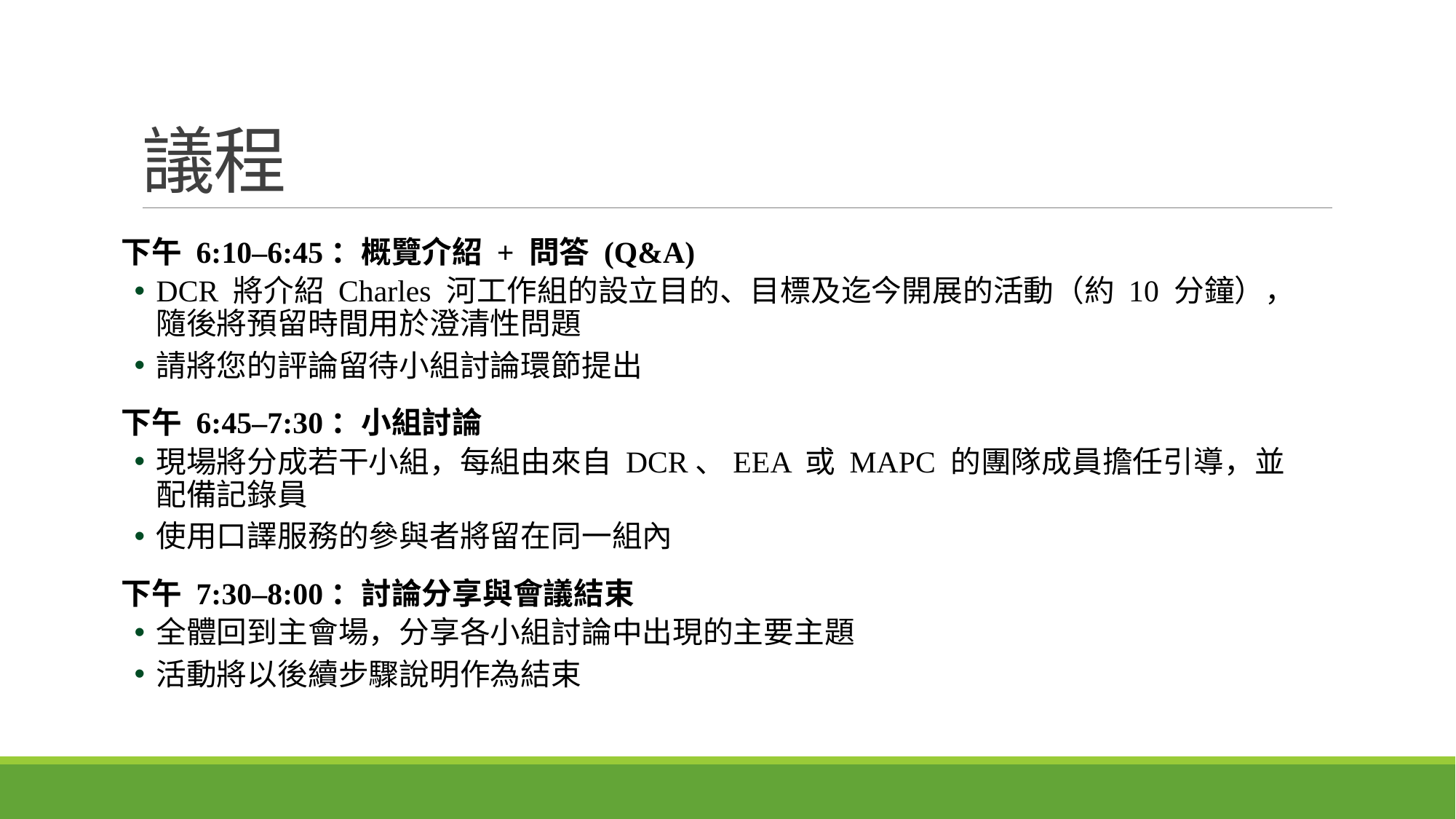

# 議程
下午 6:10–6:45：概覽介紹 + 問答 (Q&A)
DCR 將介紹 Charles 河工作組的設立目的、目標及迄今開展的活動（約 10 分鐘），隨後將預留時間用於澄清性問題
請將您的評論留待小組討論環節提出
下午 6:45–7:30：小組討論
現場將分成若干小組，每組由來自 DCR、EEA 或 MAPC 的團隊成員擔任引導，並配備記錄員
使用口譯服務的參與者將留在同一組內
下午 7:30–8:00：討論分享與會議結束
全體回到主會場，分享各小組討論中出現的主要主題
活動將以後續步驟說明作為結束